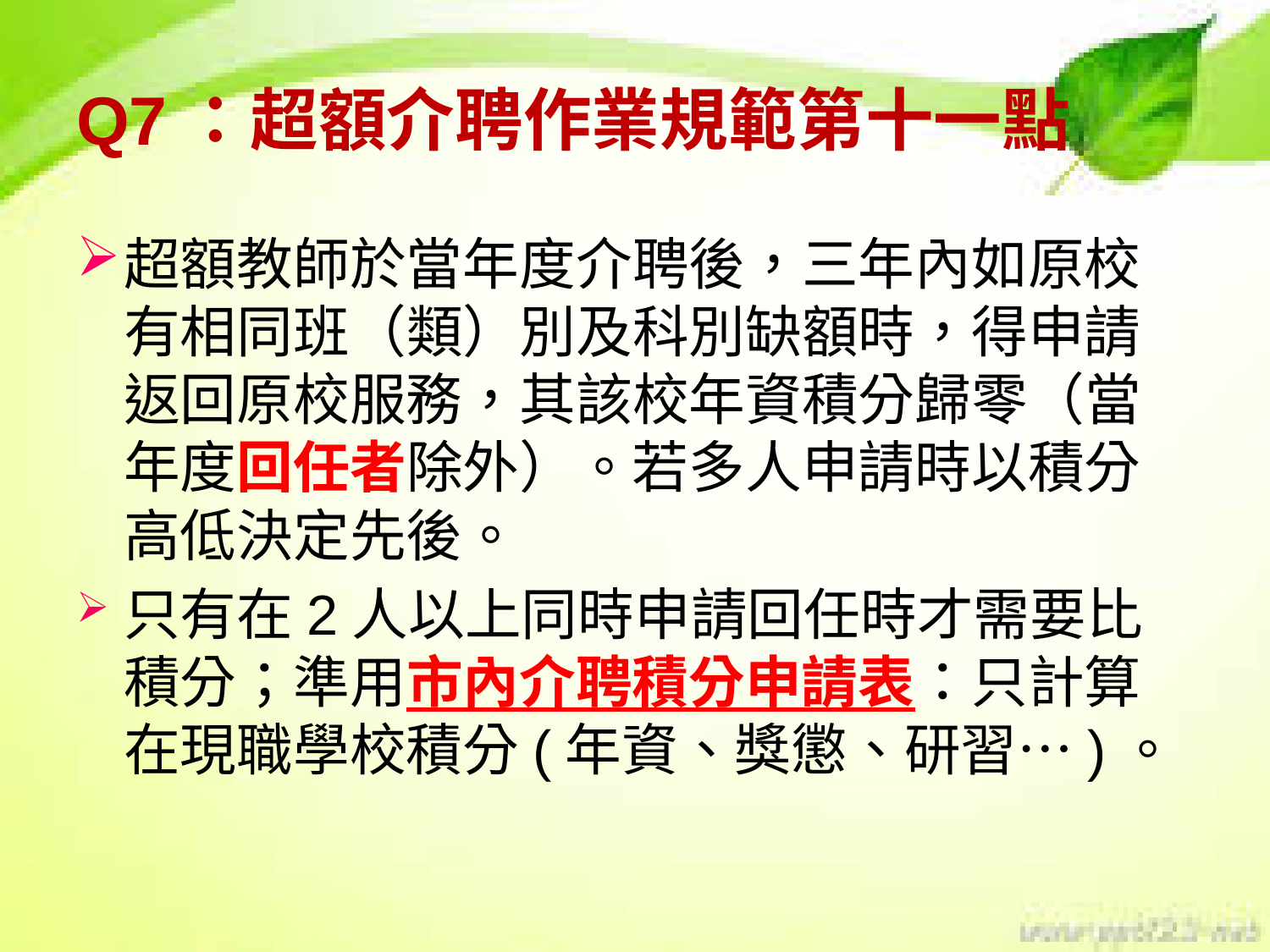

# Q7：超額介聘作業規範第十一點
超額教師於當年度介聘後，三年內如原校有相同班（類）別及科別缺額時，得申請返回原校服務，其該校年資積分歸零（當年度回任者除外）。若多人申請時以積分高低決定先後。
只有在2人以上同時申請回任時才需要比積分；準用市內介聘積分申請表：只計算在現職學校積分(年資、獎懲、研習…)。